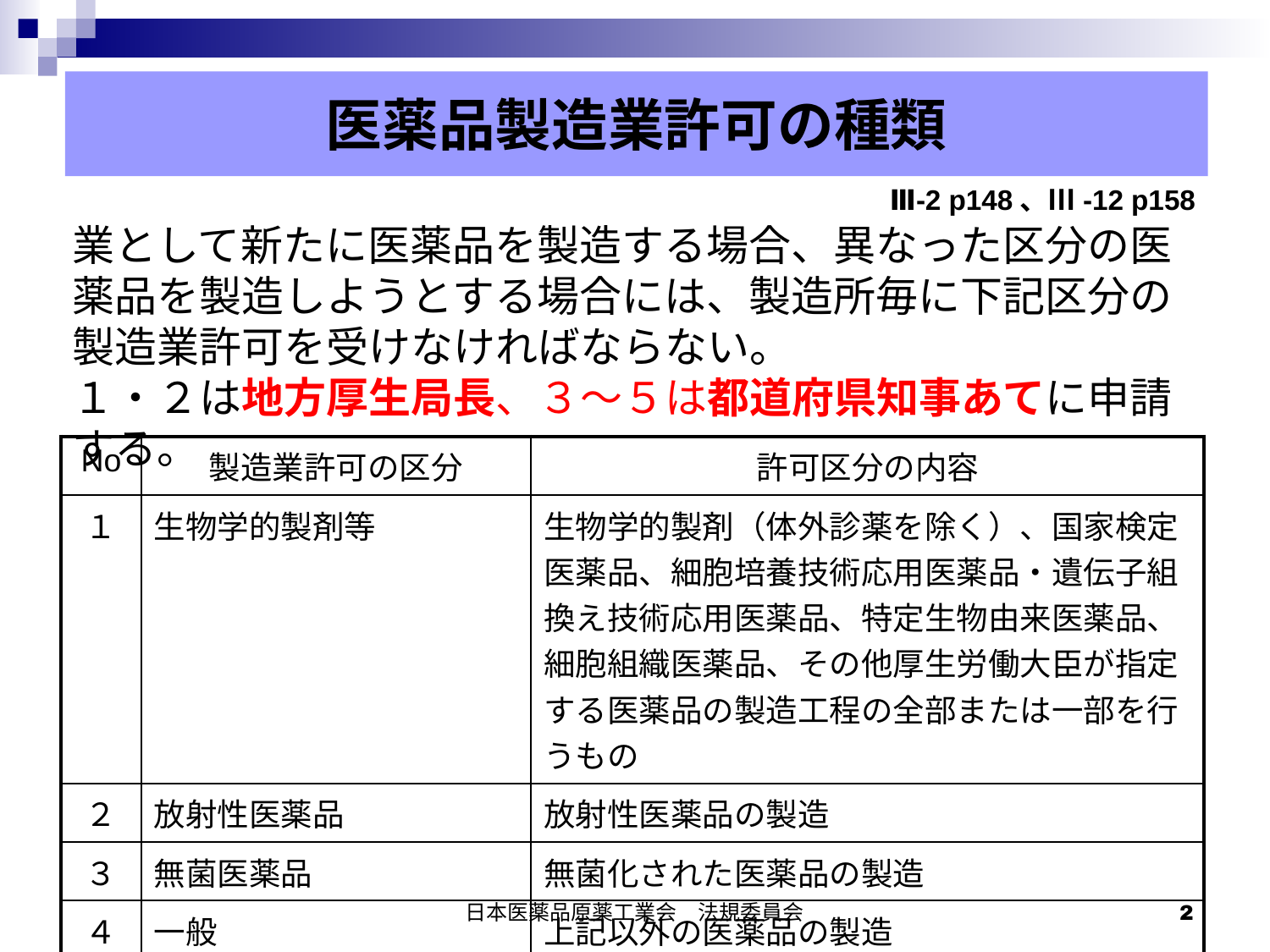

医薬品製造業許可の種類
Ⅲ-2 p148、Ⅲ-12 p158
業として新たに医薬品を製造する場合、異なった区分の医薬品を製造しようとする場合には、製造所毎に下記区分の製造業許可を受けなければならない。
１・２は地方厚生局長、３～５は都道府県知事あてに申請する。
| No | 製造業許可の区分 | 許可区分の内容 |
| --- | --- | --- |
| １ | 生物学的製剤等 | 生物学的製剤（体外診薬を除く）、国家検定医薬品、細胞培養技術応用医薬品・遺伝子組換え技術応用医薬品、特定生物由来医薬品、細胞組織医薬品、その他厚生労働大臣が指定する医薬品の製造工程の全部または一部を行うもの |
| ２ | 放射性医薬品 | 放射性医薬品の製造 |
| ３ | 無菌医薬品 | 無菌化された医薬品の製造 |
| ４ | 一般 | 上記以外の医薬品の製造 |
| ５ | 包装等 | 包装、表示、保管のみを行う場合 |
日本医薬品原薬工業会　法規委員会
2